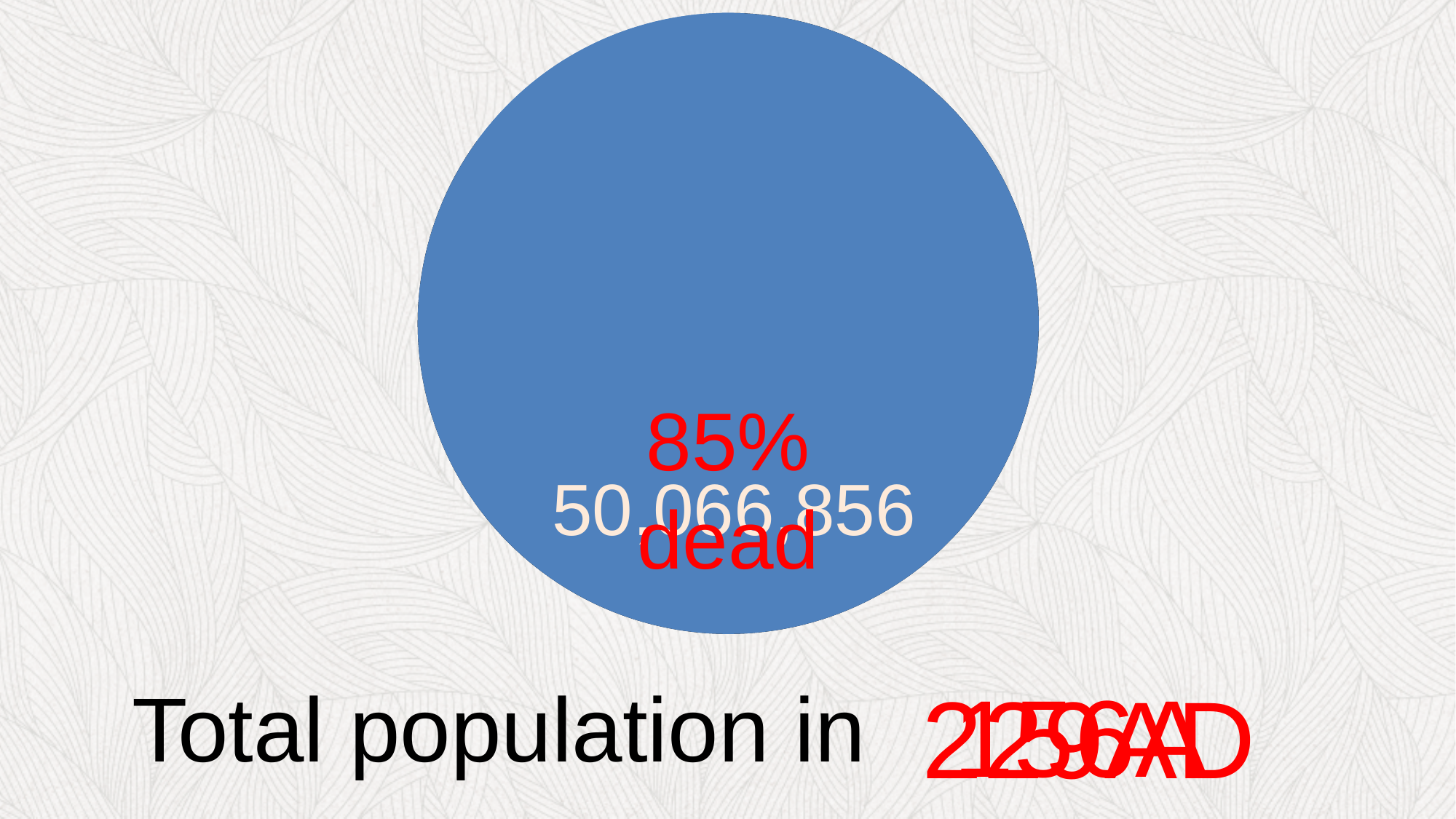

### Chart

| Category | 销售额 |
|---|---|
| 第一季度 | 7672881.0 |
| 第二季度 | 42393975.0 |

### Chart

| Category | 销售额 |
|---|---|
| 第一季度 | 55.0 |
| 第二季度 | 0.0 |
85%
dead
50,066,856
156AD
229AD
Total population in